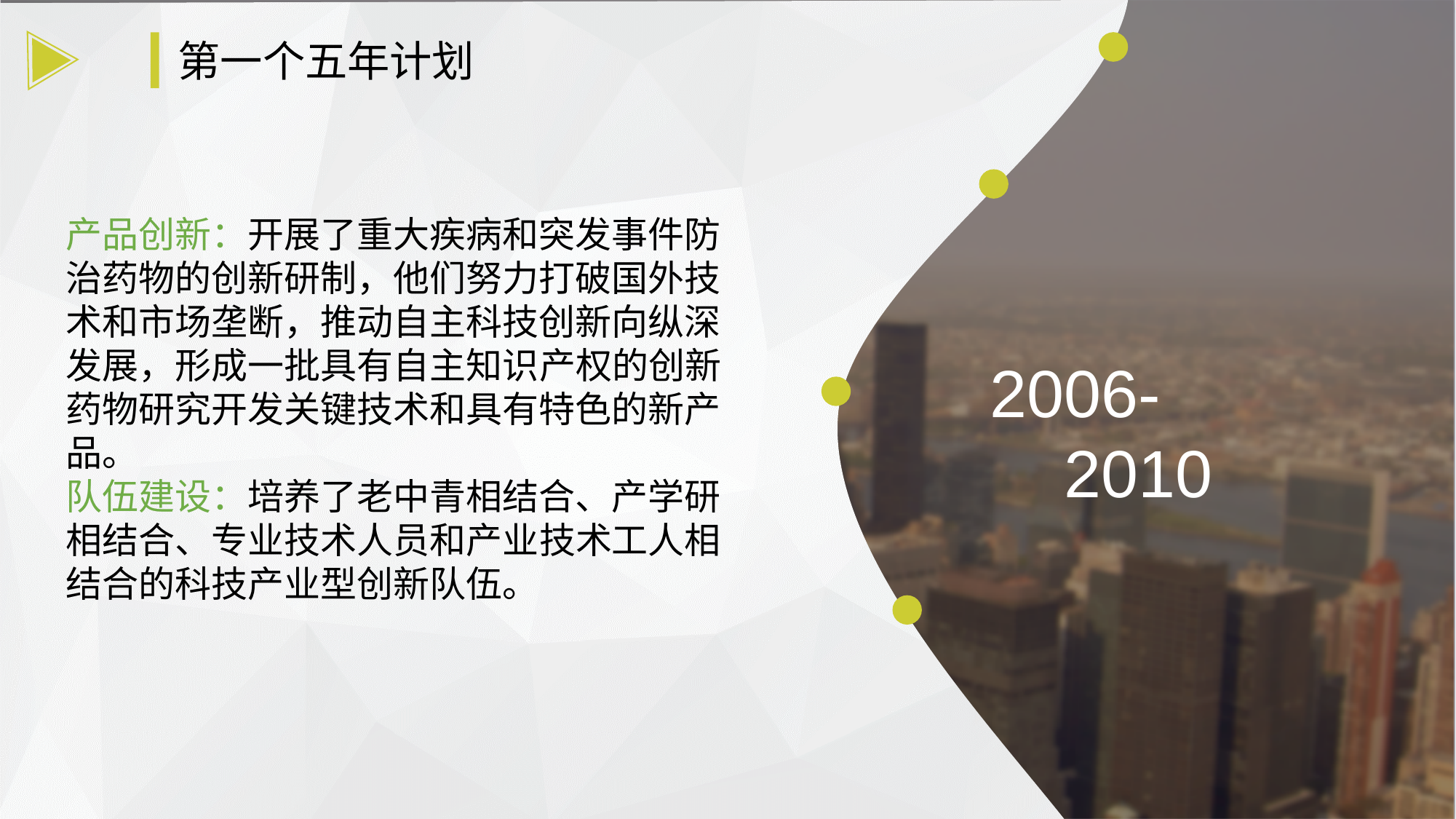

第一个五年计划

产品创新：开展了重大疾病和突发事件防治药物的创新研制，他们努力打破国外技术和市场垄断，推动自主科技创新向纵深发展，形成一批具有自主知识产权的创新药物研究开发关键技术和具有特色的新产品。
队伍建设：培养了老中青相结合、产学研相结合、专业技术人员和产业技术工人相结合的科技产业型创新队伍。
2006-
    2010